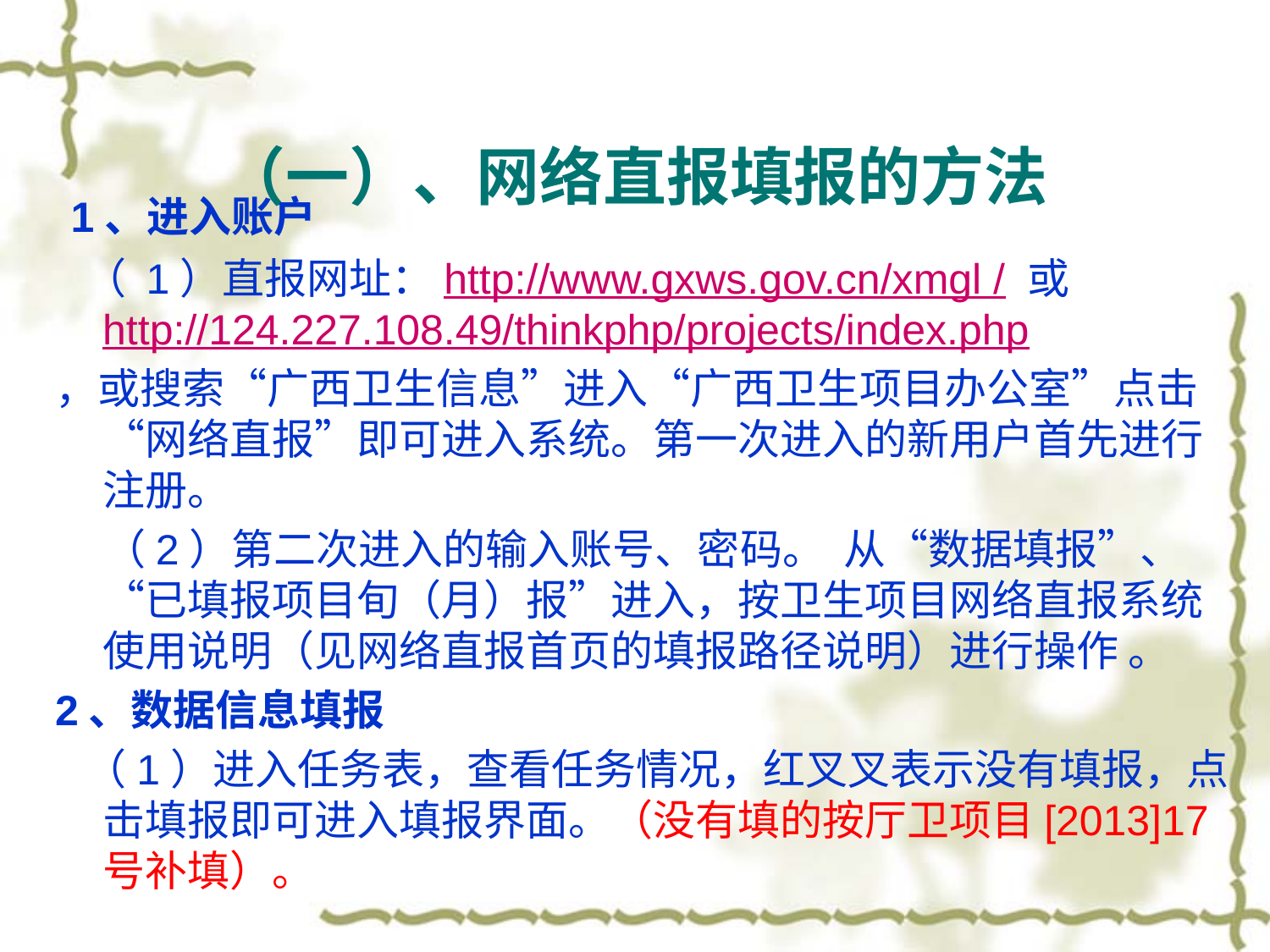

（一）、网络直报填报的方法
 1、进入账户
  （ 1）直报网址：http://www.gxws.gov.cn/xmgl / 或http://124.227.108.49/thinkphp/projects/index.php
，或搜索“广西卫生信息”进入“广西卫生项目办公室”点击“网络直报”即可进入系统。第一次进入的新用户首先进行注册。
    （2）第二次进入的输入账号、密码。  从“数据填报”、“已填报项目旬（月）报”进入，按卫生项目网络直报系统使用说明（见网络直报首页的填报路径说明）进行操作 。
2、数据信息填报
  （1）进入任务表，查看任务情况，红叉叉表示没有填报，点击填报即可进入填报界面。（没有填的按厅卫项目[2013]17号补填）。